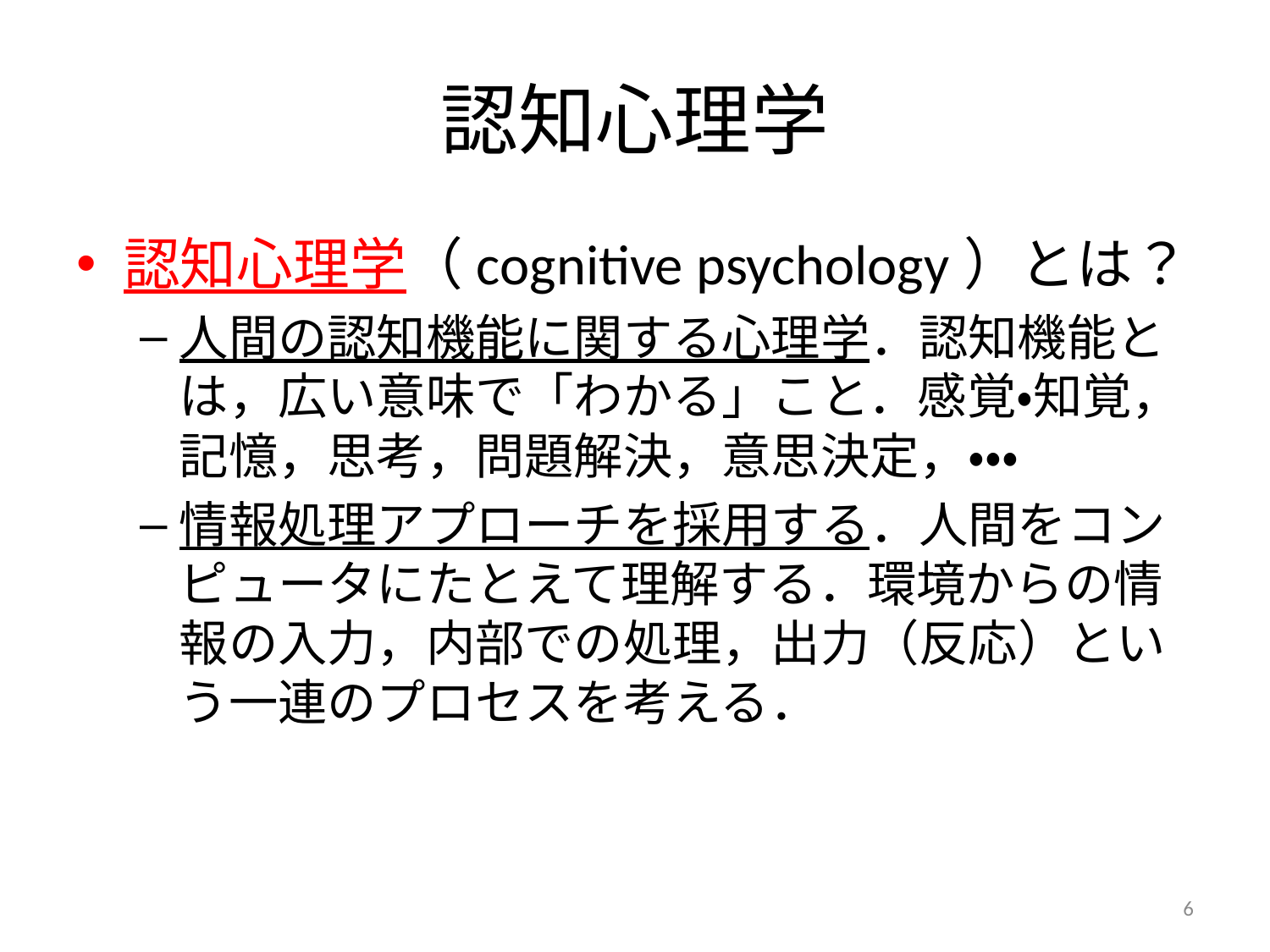

# 認知心理学
認知心理学（cognitive psychology）とは？
人間の認知機能に関する心理学．認知機能とは，広い意味で「わかる」こと．感覚・知覚，記憶，思考，問題解決，意思決定，・・・
情報処理アプローチを採用する．人間をコンピュータにたとえて理解する．環境からの情報の入力，内部での処理，出力（反応）という一連のプロセスを考える．
6